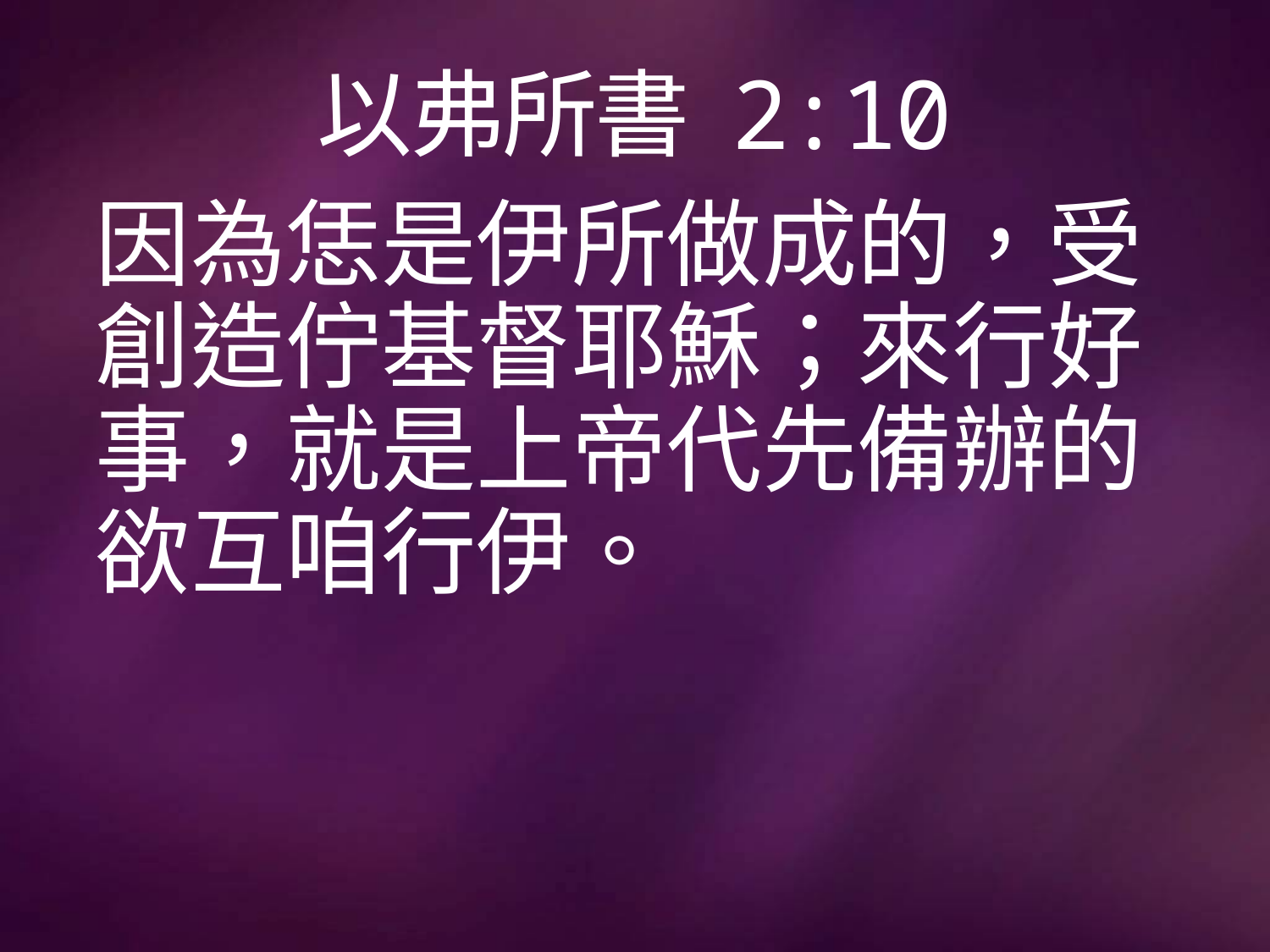

# 以弗所書 2:10
因為恁是伊所做成的，受創造佇基督耶穌；來行好事，就是上帝代先備辦的欲互咱行伊。